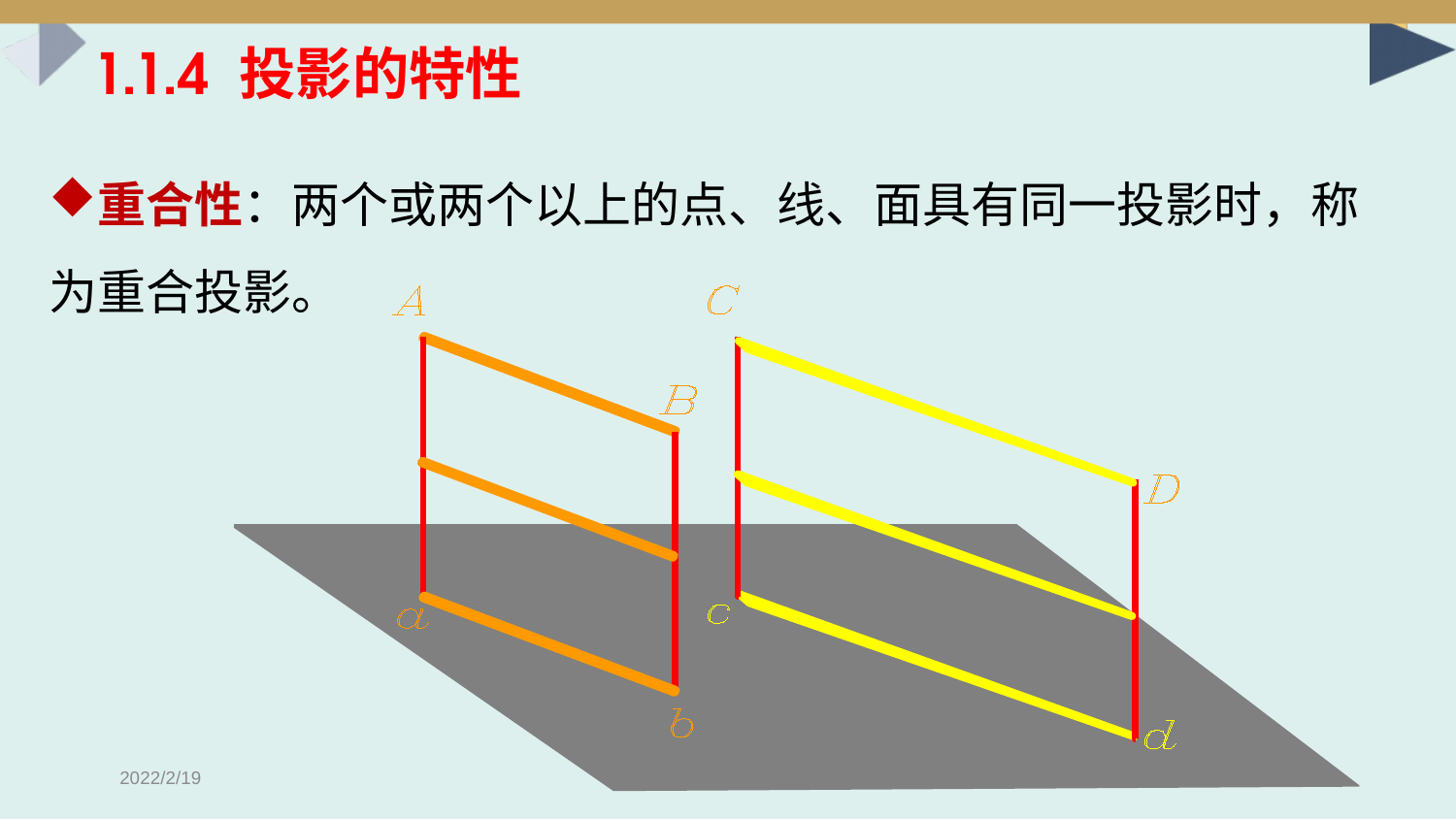

1.1.4 投影的特性
重合性：两个或两个以上的点、线、面具有同一投影时，称为重合投影。

2022/2/19
24